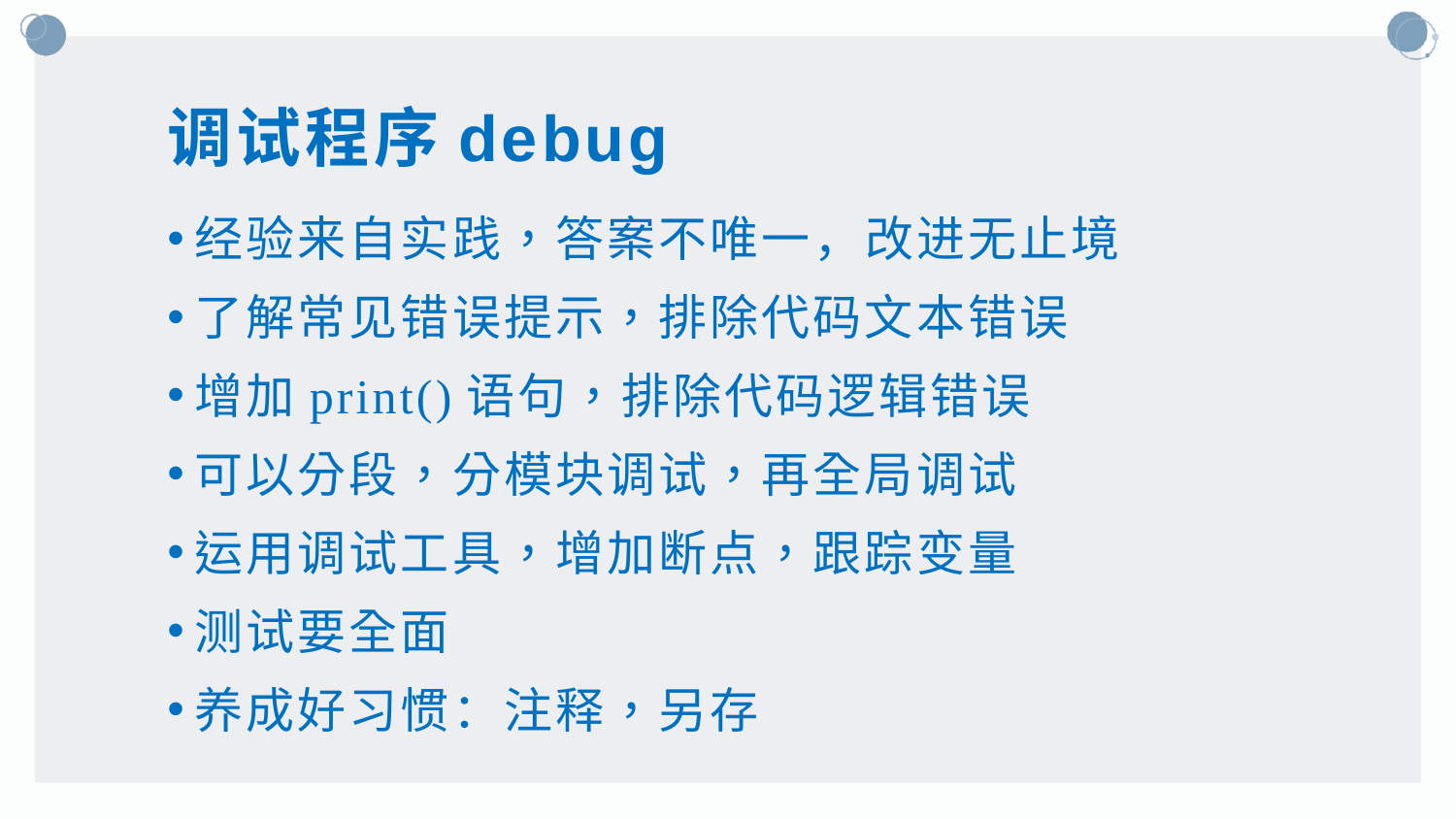

# 调试程序debug
经验来自实践，答案不唯一，改进无止境
了解常见错误提示，排除代码文本错误
增加print()语句，排除代码逻辑错误
可以分段，分模块调试，再全局调试
运用调试工具，增加断点，跟踪变量
测试要全面
养成好习惯：注释，另存